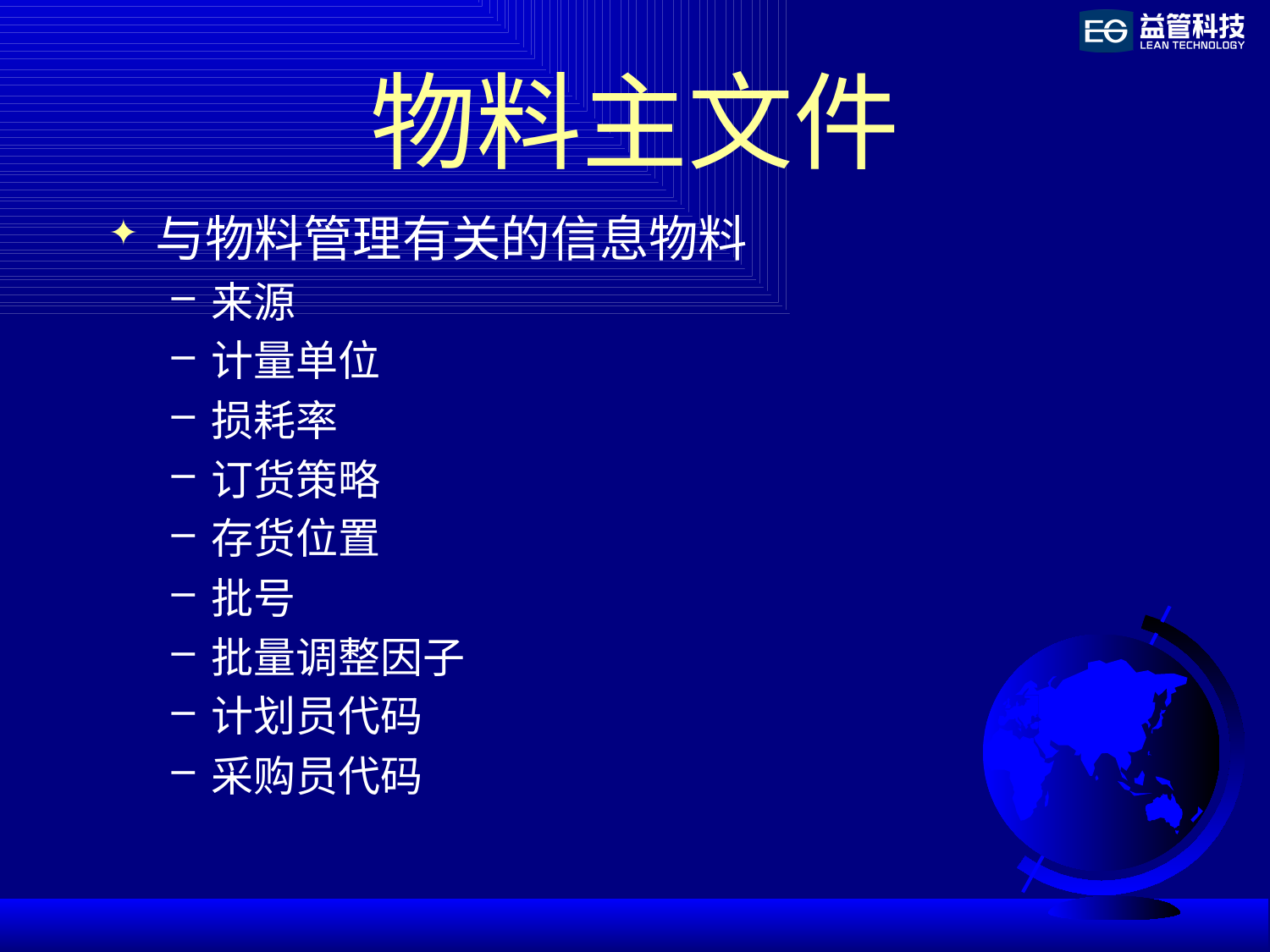

# 物料主文件
与物料管理有关的信息物料
来源
计量单位
损耗率
订货策略
存货位置
批号
批量调整因子
计划员代码
采购员代码
6